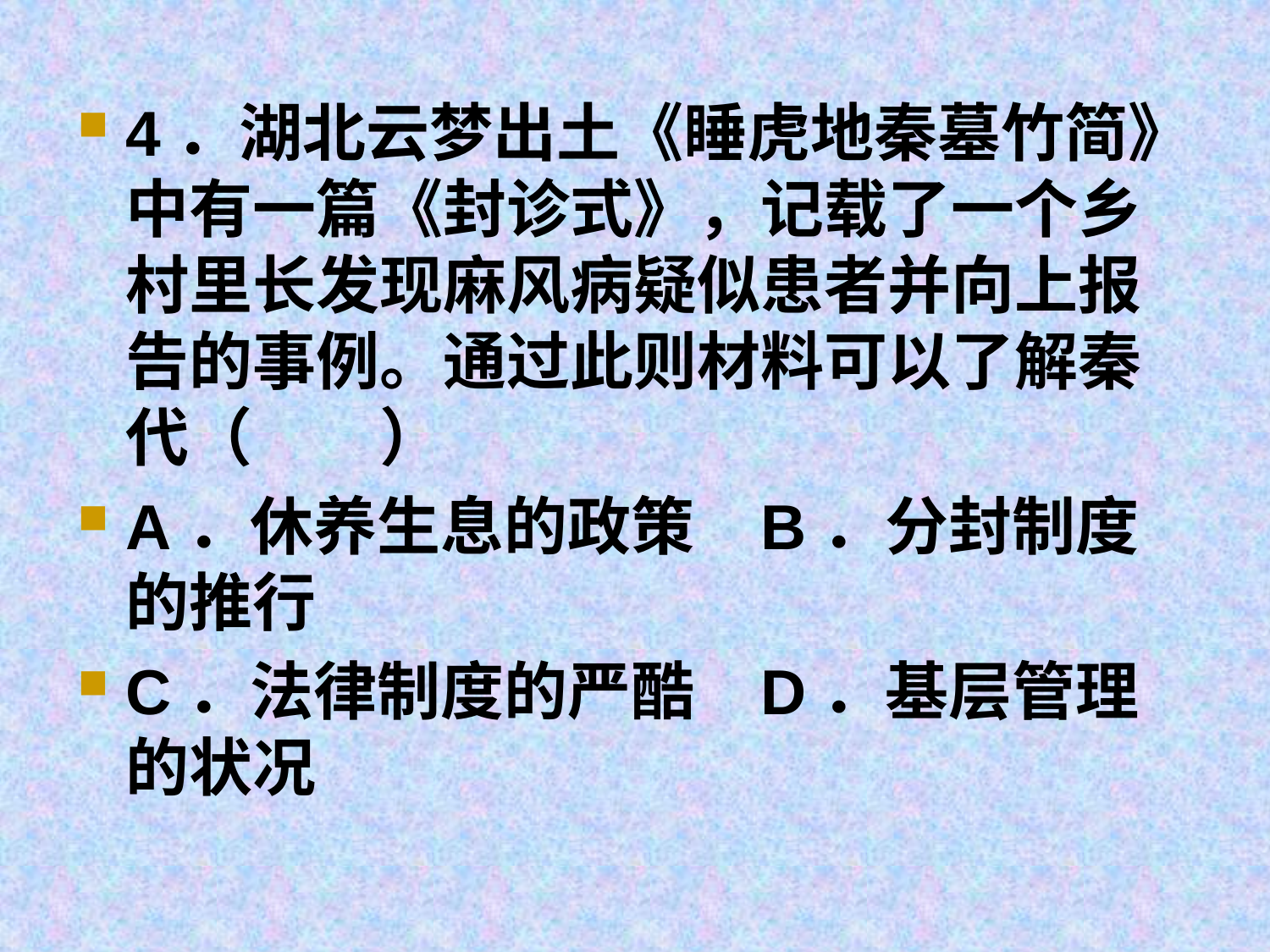

#
4．湖北云梦出土《睡虎地秦墓竹简》中有一篇《封诊式》，记载了一个乡村里长发现麻风病疑似患者并向上报告的事例。通过此则材料可以了解秦代（　　）
A．休养生息的政策	B．分封制度的推行
C．法律制度的严酷	D．基层管理的状况